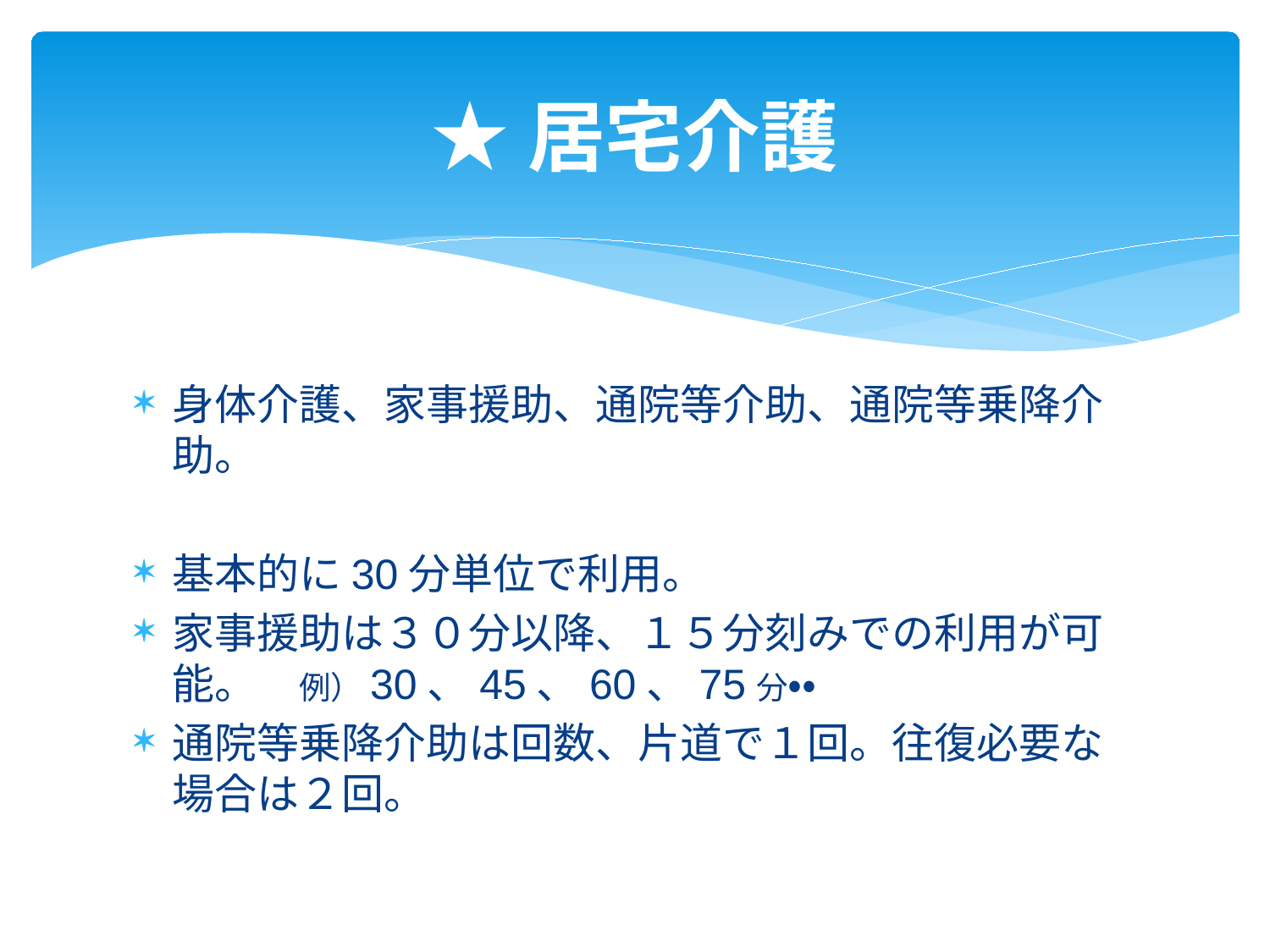

# ★居宅介護
身体介護、家事援助、通院等介助、通院等乗降介助。

基本的に30分単位で利用。
家事援助は３０分以降、１５分刻みでの利用が可能。　例）30、45、60、75分・・
通院等乗降介助は回数、片道で１回。往復必要な場合は２回。